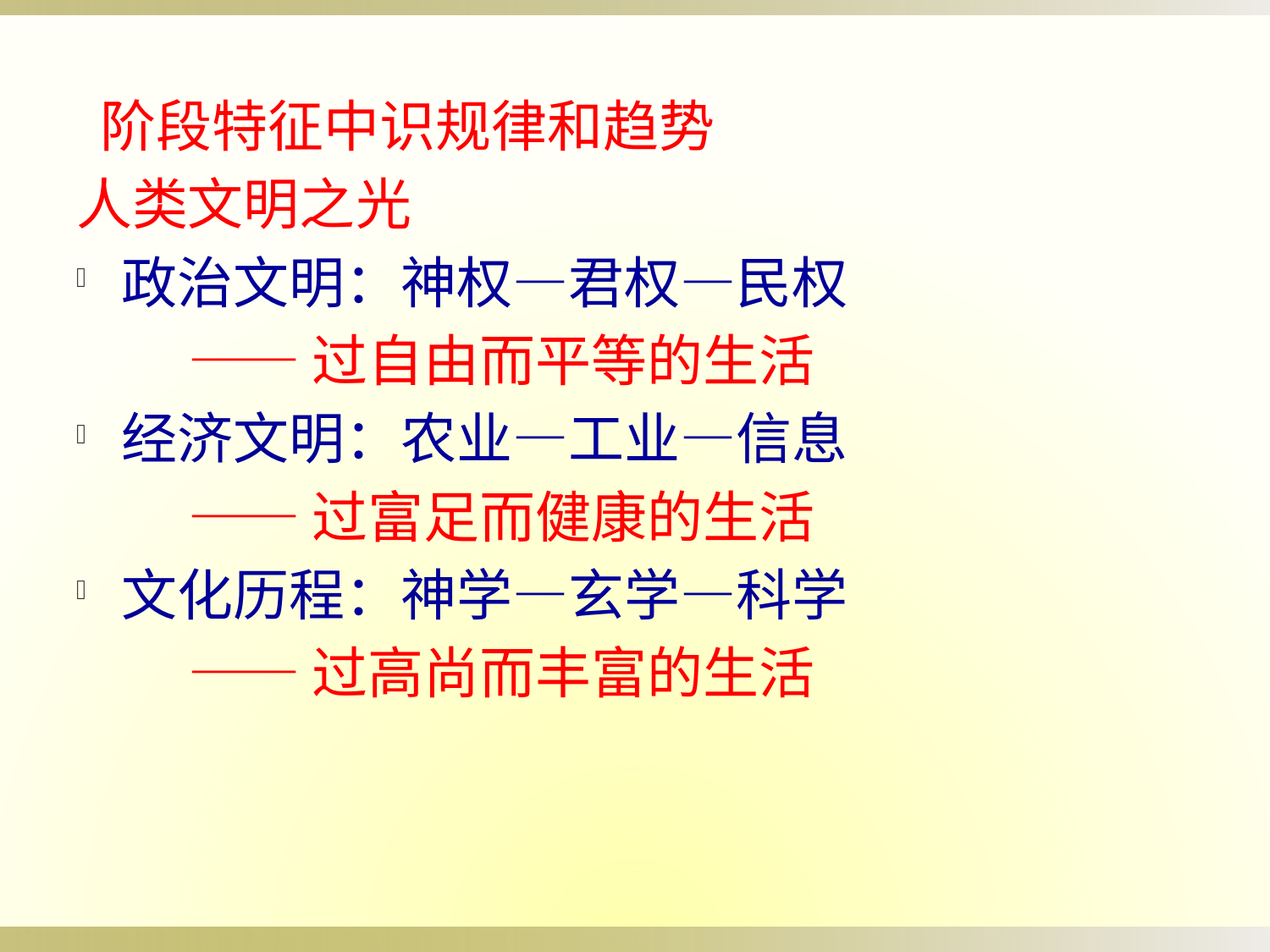

阶段特征中识规律和趋势
人类文明之光
政治文明：神权—君权—民权
         ——过自由而平等的生活
经济文明：农业—工业—信息
         ——过富足而健康的生活
文化历程：神学—玄学—科学
         ——过高尚而丰富的生活